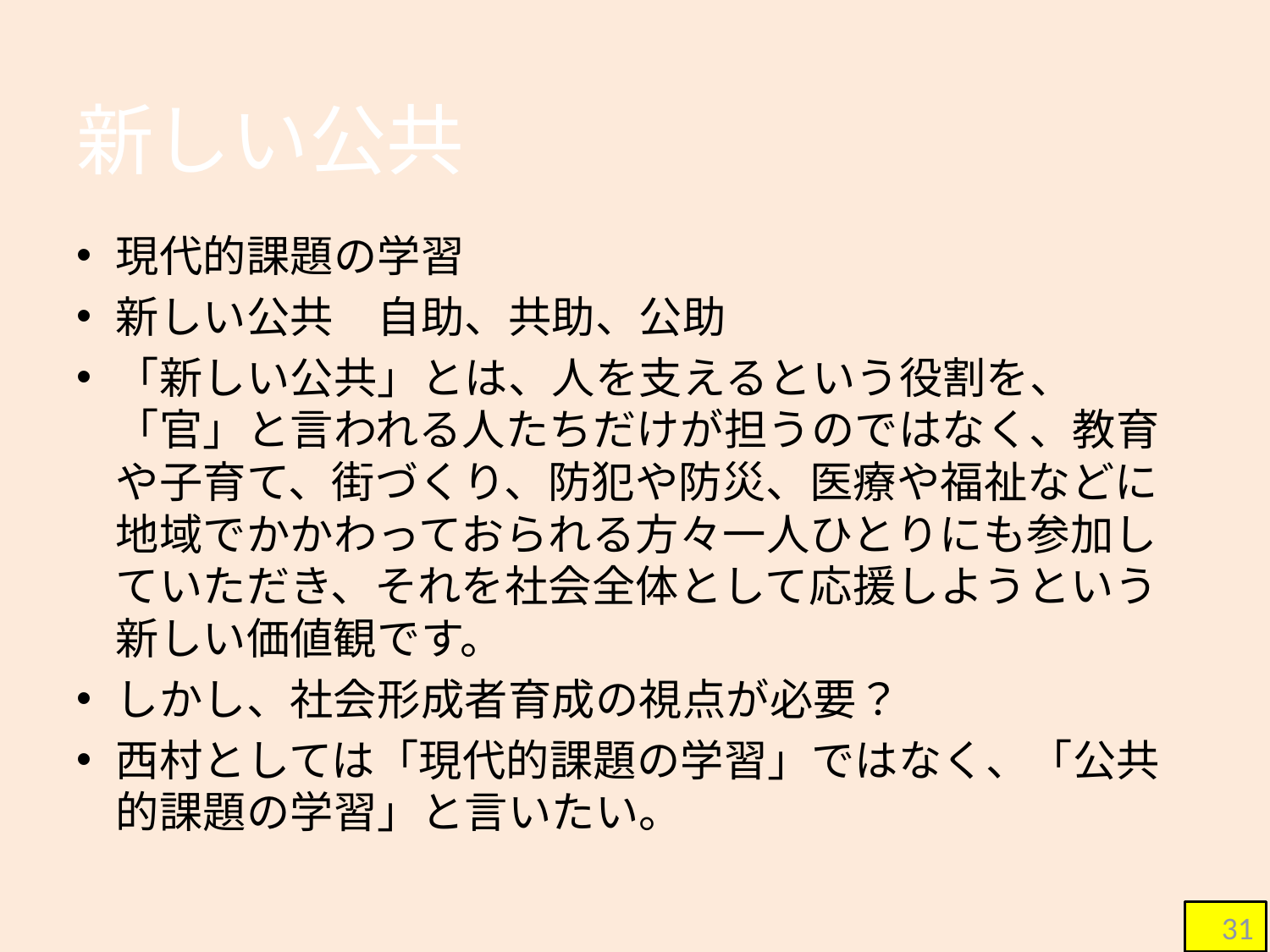

# 新しい公共
現代的課題の学習
新しい公共　自助、共助、公助
「新しい公共」とは、人を支えるという役割を、「官」と言われる人たちだけが担うのではなく、教育や子育て、街づくり、防犯や防災、医療や福祉などに地域でかかわっておられる方々一人ひとりにも参加していただき、それを社会全体として応援しようという新しい価値観です。
しかし、社会形成者育成の視点が必要？
西村としては「現代的課題の学習」ではなく、「公共的課題の学習」と言いたい。

31